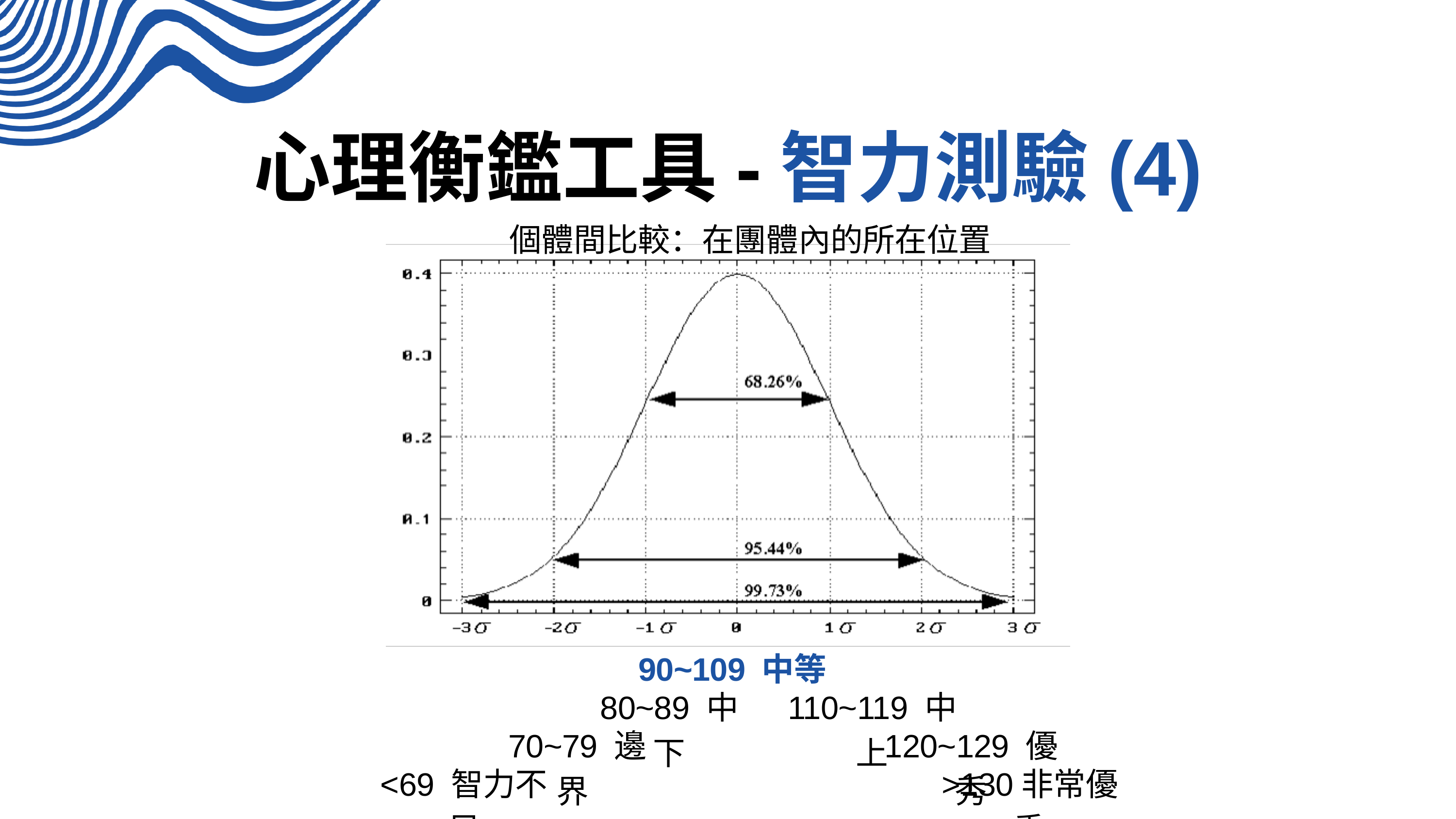

心理衡鑑工具-智力測驗(4)
個體間比較：在團體內的所在位置

 90~109 中等
80~89 中下
110~119 中上
 70~79 邊界
120~129 優秀
<69 智力不足
>130非常優秀